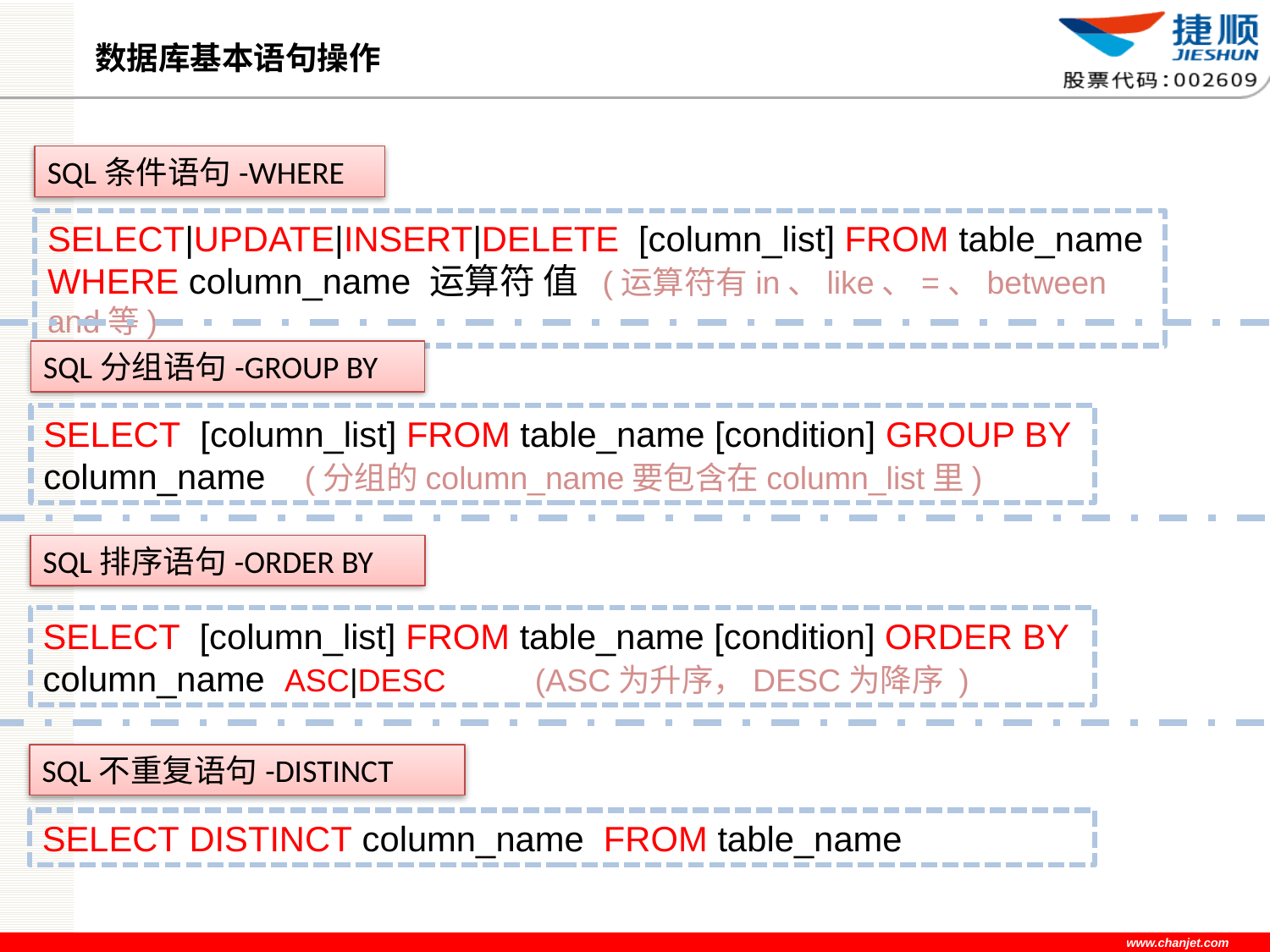

数据库基本语句操作
SQL条件语句-WHERE
SELECT|UPDATE|INSERT|DELETE  [column_list] FROM table_name WHERE column_name 运算符 值  (运算符有in、like、=、between and等)
SQL分组语句-GROUP BY
SELECT  [column_list] FROM table_name [condition] GROUP BY  column_name    (分组的column_name要包含在column_list里)
SQL排序语句-ORDER BY
SELECT  [column_list] FROM table_name [condition] ORDER BY column_name  ASC|DESC          (ASC为升序，DESC为降序 )
SQL不重复语句-DISTINCT
SELECT DISTINCT column_name  FROM table_name